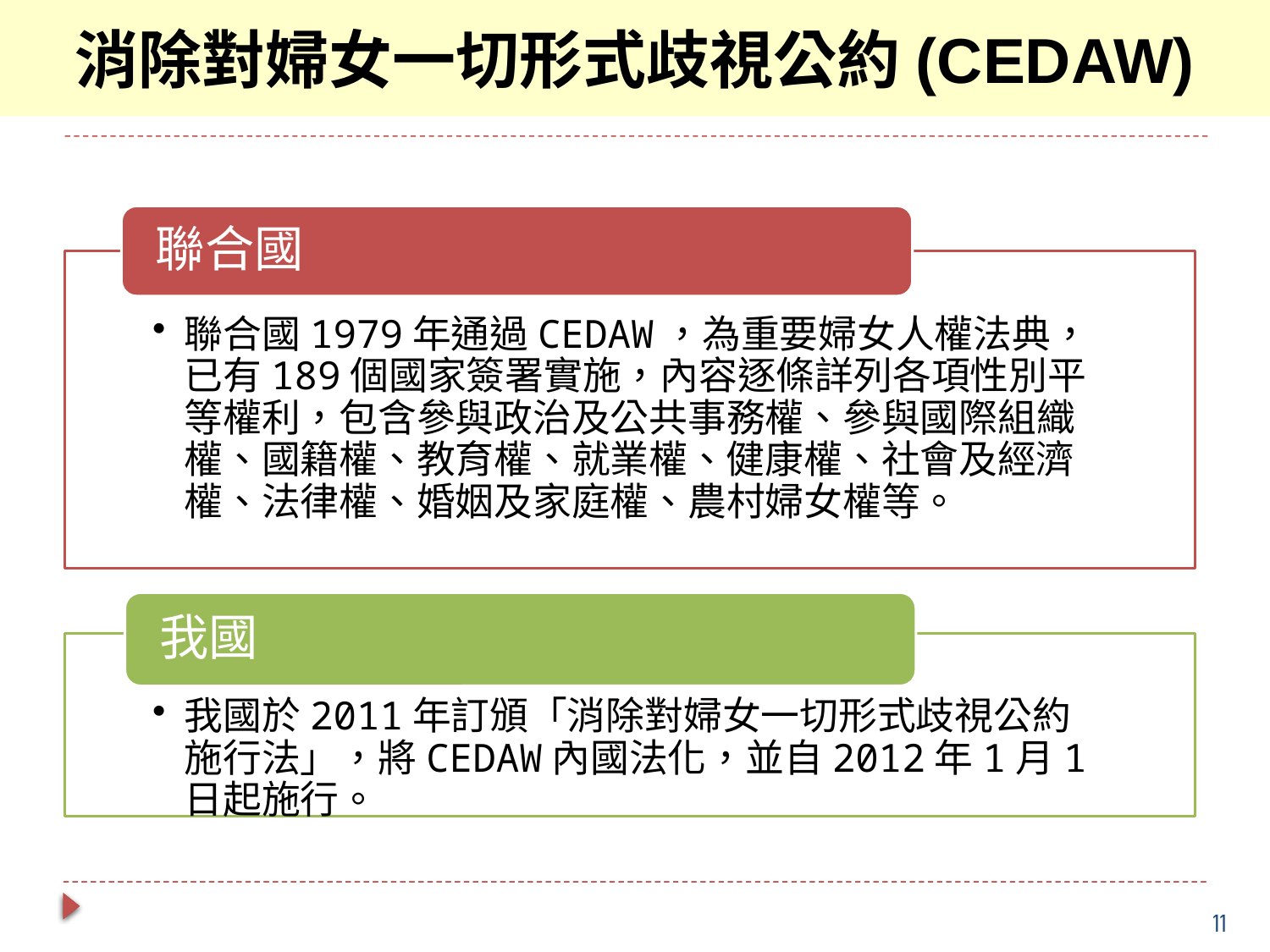

消除對婦女一切形式歧視公約(CEDAW)

聯合國1979年通過CEDAW，為重要婦女人權法典，已有189個國家簽署實施，內容逐條詳列各項性別平等權利，包含參與政治及公共事務權、參與國際組織權、國籍權、教育權、就業權、健康權、社會及經濟權、法律權、婚姻及家庭權、農村婦女權等。
聯合國
我國於2011年訂頒「消除對婦女一切形式歧視公約施行法」，將CEDAW內國法化，並自2012年1月1日起施行。
我國
11